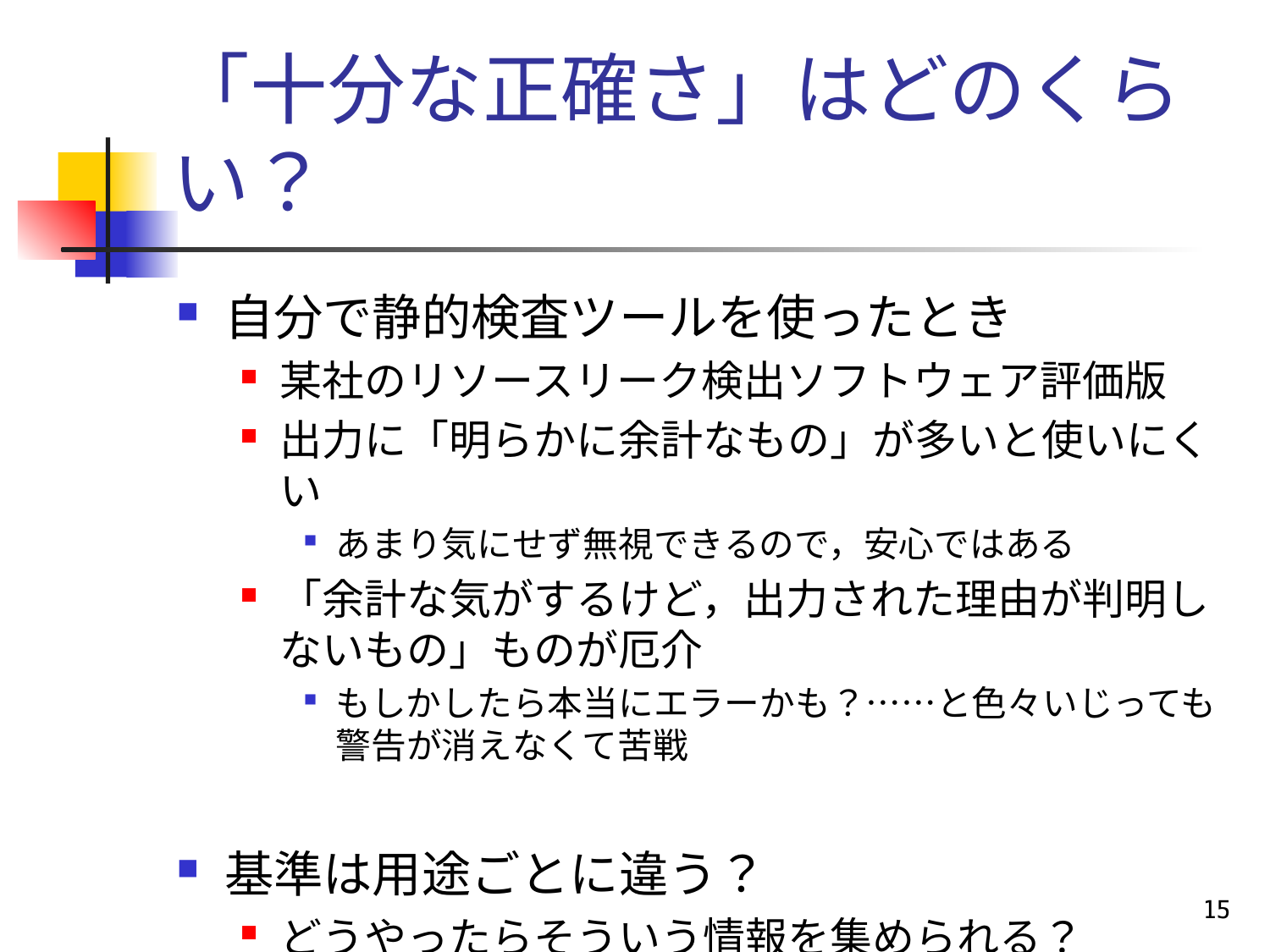

# 「十分な正確さ」はどのくらい？
自分で静的検査ツールを使ったとき
某社のリソースリーク検出ソフトウェア評価版
出力に「明らかに余計なもの」が多いと使いにくい
あまり気にせず無視できるので，安心ではある
「余計な気がするけど，出力された理由が判明しないもの」ものが厄介
もしかしたら本当にエラーかも？……と色々いじっても警告が消えなくて苦戦

基準は用途ごとに違う？
どうやったらそういう情報を集められる？
15